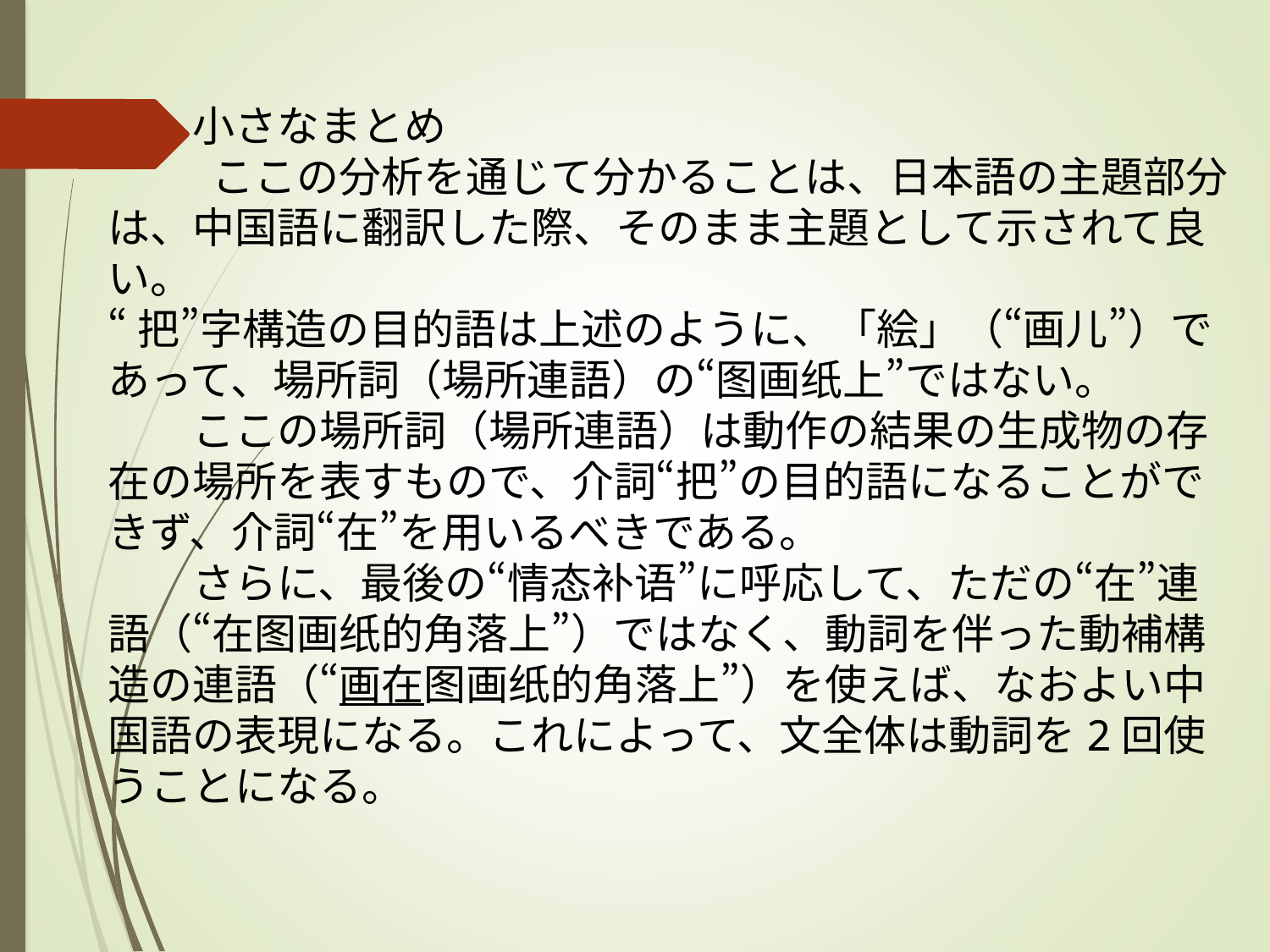

小さなまとめ
 　　ここの分析を通じて分かることは、日本語の主題部分は、中国語に翻訳した際、そのまま主題として示されて良い。
“把”字構造の目的語は上述のように、「絵」（“画儿”）であって、場所詞（場所連語）の“图画纸上”ではない。
　　ここの場所詞（場所連語）は動作の結果の生成物の存在の場所を表すもので、介詞“把”の目的語になることができず、介詞“在”を用いるべきである。
　　さらに、最後の“情态补语”に呼応して、ただの“在”連語（“在图画纸的角落上”）ではなく、動詞を伴った動補構造の連語（“画在图画纸的角落上”）を使えば、なおよい中国語の表現になる。これによって、文全体は動詞を2回使うことになる。